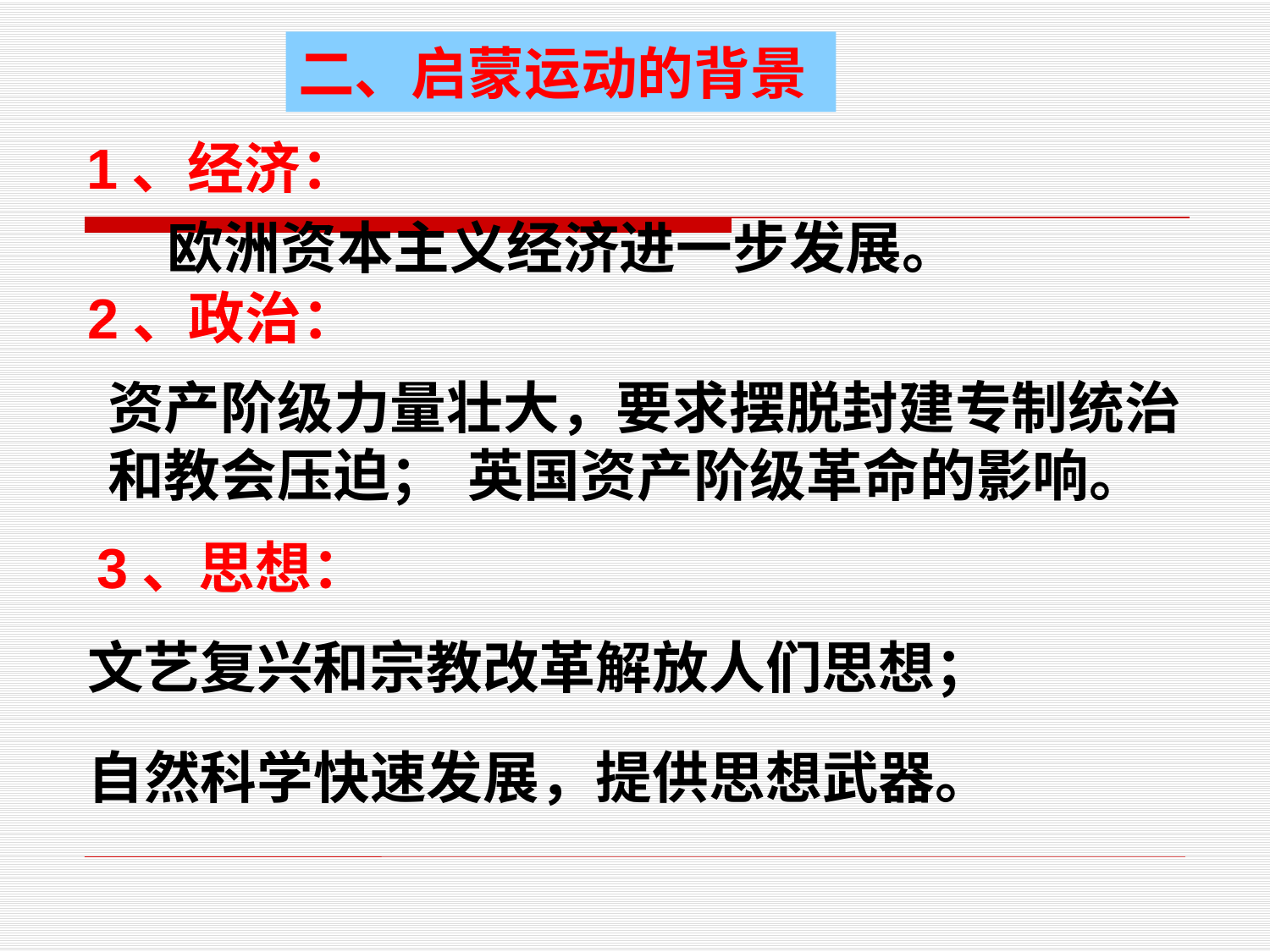

二、启蒙运动的背景
1、经济：
欧洲资本主义经济进一步发展。
2、政治：
资产阶级力量壮大，要求摆脱封建专制统治和教会压迫；
英国资产阶级革命的影响。
3、思想：
文艺复兴和宗教改革解放人们思想；
自然科学快速发展，提供思想武器。